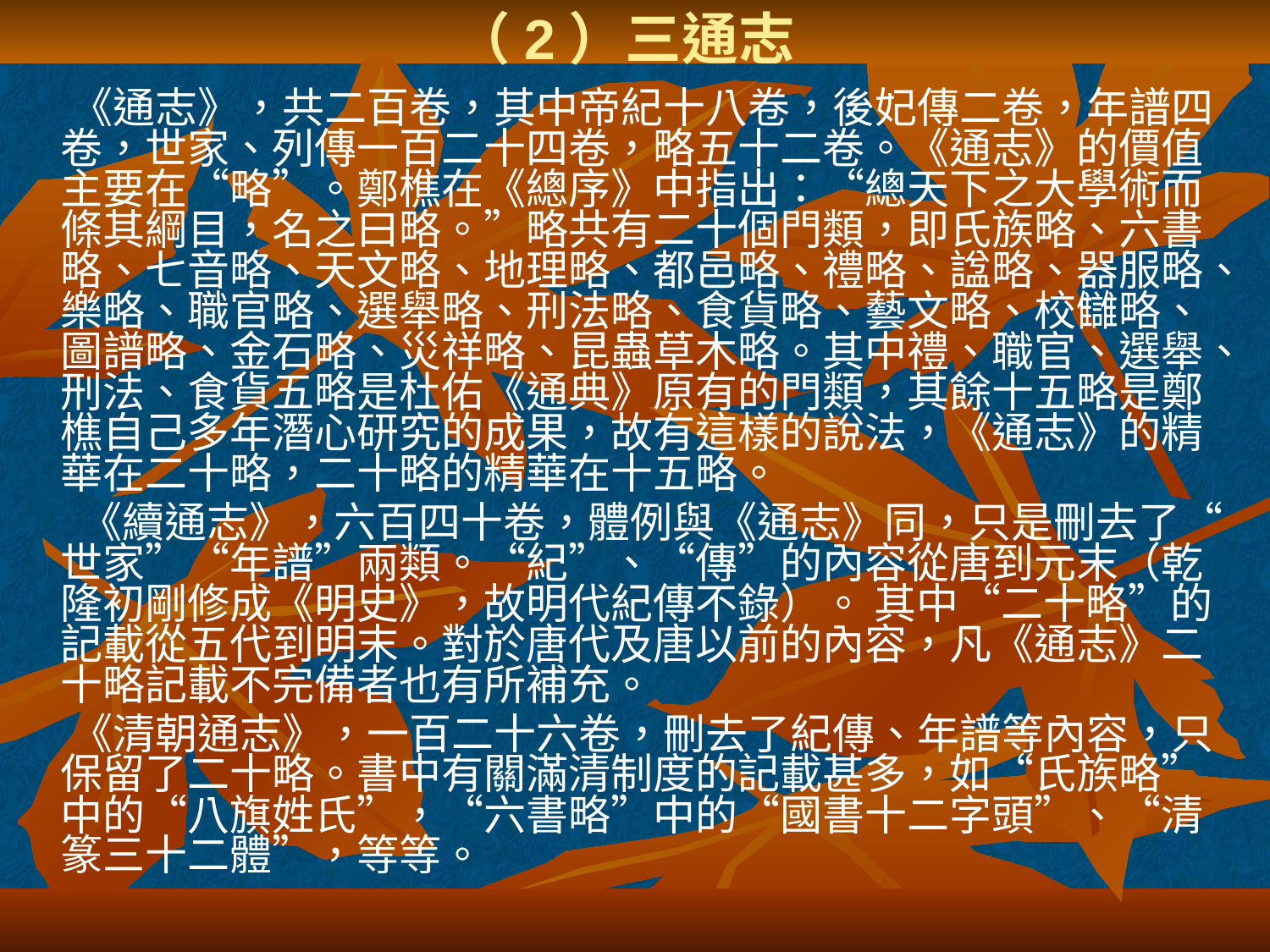

# （2）三通志
     《通志》，共二百卷，其中帝紀十八卷，後妃傳二卷，年譜四卷，世家、列傳一百二十四卷，略五十二卷。《通志》的價值主要在“略”。鄭樵在《總序》中指出：“總天下之大學術而條其綱目，名之曰略。”略共有二十個門類，即氏族略、六書略、七音略、天文略、地理略、都邑略、禮略、諡略、器服略、樂略、職官略、選舉略、刑法略、食貨略、藝文略、校讎略、圖譜略、金石略、災祥略、昆蟲草木略。其中禮、職官、選舉、刑法、食貨五略是杜佑《通典》原有的門類，其餘十五略是鄭樵自己多年潛心研究的成果，故有這樣的說法，《通志》的精華在二十略，二十略的精華在十五略。
      《續通志》，六百四十卷，體例與《通志》同，只是刪去了“世家”“年譜”兩類。“紀”、“傳”的內容從唐到元末（乾隆初剛修成《明史》，故明代紀傳不錄）。 其中“二十略”的記載從五代到明末。對於唐代及唐以前的內容，凡《通志》二十略記載不完備者也有所補充。
     《清朝通志》，一百二十六卷，刪去了紀傳、年譜等內容，只保留了二十略。書中有關滿清制度的記載甚多，如“氏族略”中的“八旗姓氏”，“六書略”中的“國書十二字頭”、“清篆三十二體”，等等。